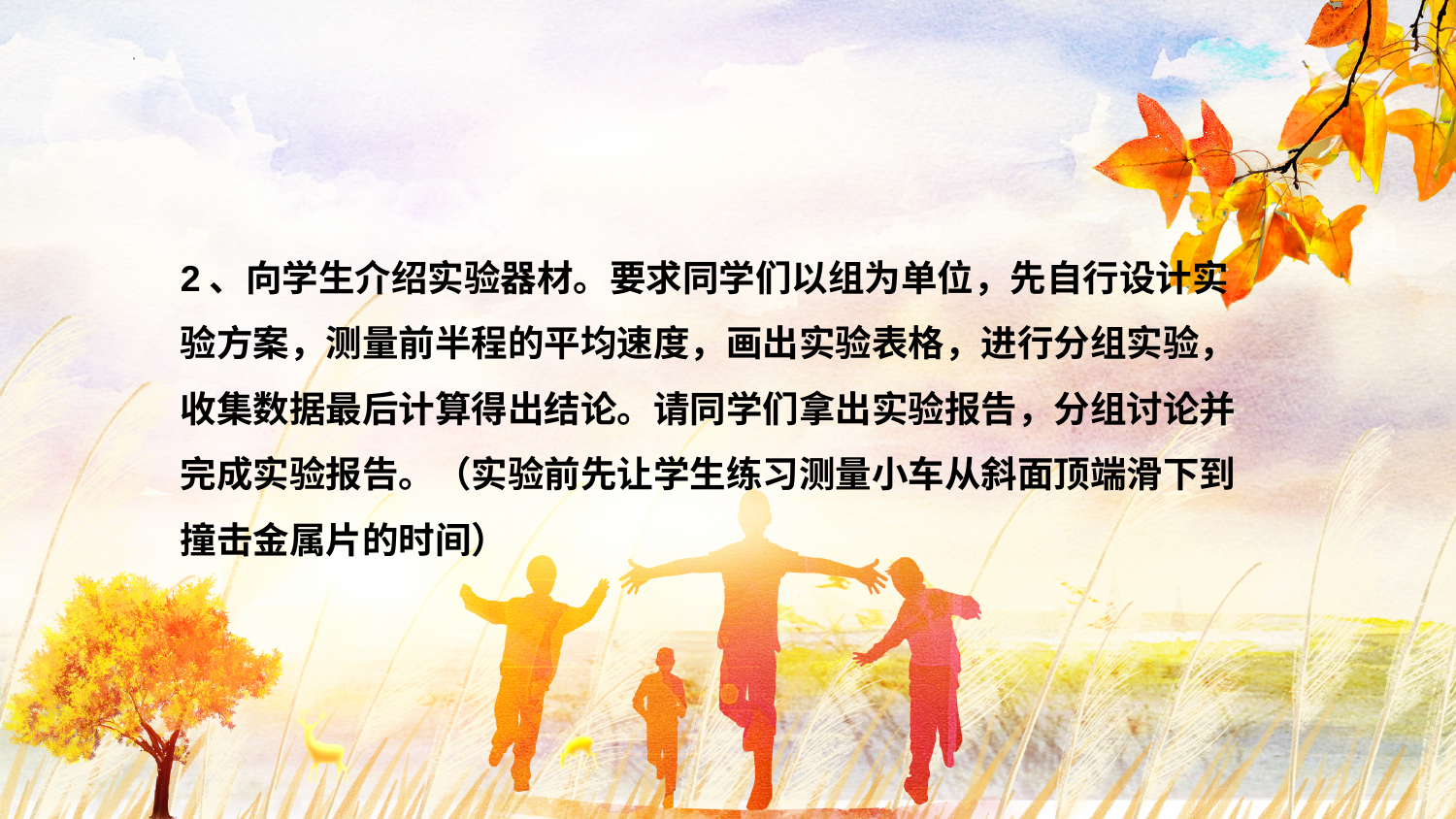

2、向学生介绍实验器材。要求同学们以组为单位，先自行设计实验方案，测量前半程的平均速度，画出实验表格，进行分组实验，收集数据最后计算得出结论。请同学们拿出实验报告，分组讨论并完成实验报告。（实验前先让学生练习测量小车从斜面顶端滑下到撞击金属片的时间）